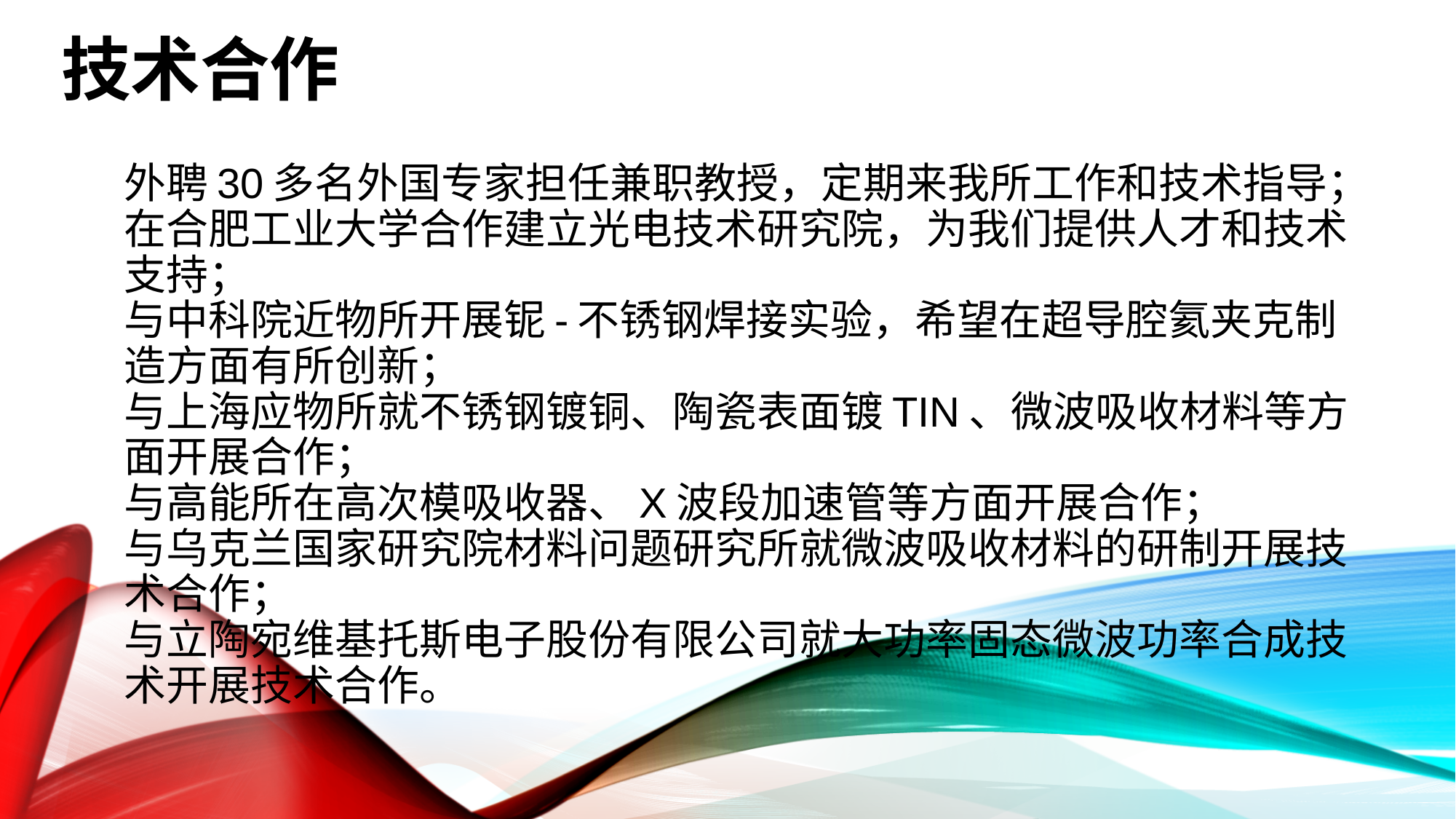

技术合作
# 外聘30多名外国专家担任兼职教授，定期来我所工作和技术指导； 在合肥工业大学合作建立光电技术研究院，为我们提供人才和技术支持； 与中科院近物所开展铌-不锈钢焊接实验，希望在超导腔氦夹克制造方面有所创新； 与上海应物所就不锈钢镀铜、陶瓷表面镀TiN、微波吸收材料等方面开展合作； 与高能所在高次模吸收器、X波段加速管等方面开展合作； 与乌克兰国家研究院材料问题研究所就微波吸收材料的研制开展技术合作； 与立陶宛维基托斯电子股份有限公司就大功率固态微波功率合成技术开展技术合作。